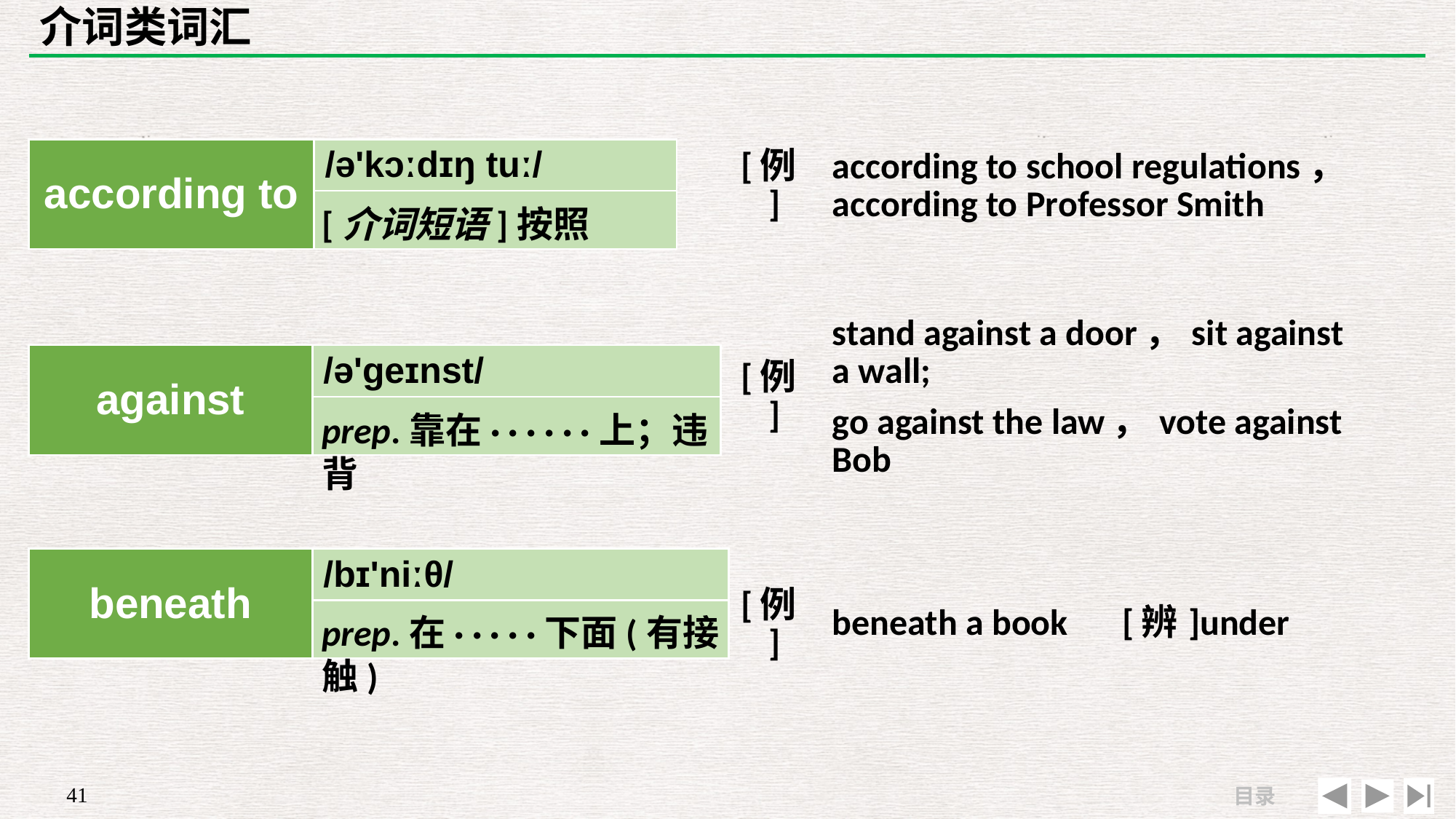

# 介词类词汇

|  |  |
| --- | --- |
| [例] | according to school regulations，according to Professor Smith |
| according to | /ə'kɔːdɪŋ tuː/ |
| --- | --- |
|  |  |
[介词短语]按照
|  |  |
| --- | --- |
| [例] | stand against a door，sit against a wall; go against the law，vote against Bob |
| against | /ə'ɡeɪnst/ |
| --- | --- |
|  |  |
prep.靠在· · · · · ·上；违背
|  |  |
| --- | --- |
| [例] | beneath a book　[辨]under |
| beneath | /bɪ'niːθ/ |
| --- | --- |
|  |  |
prep.在· · · · ·下面(有接触)